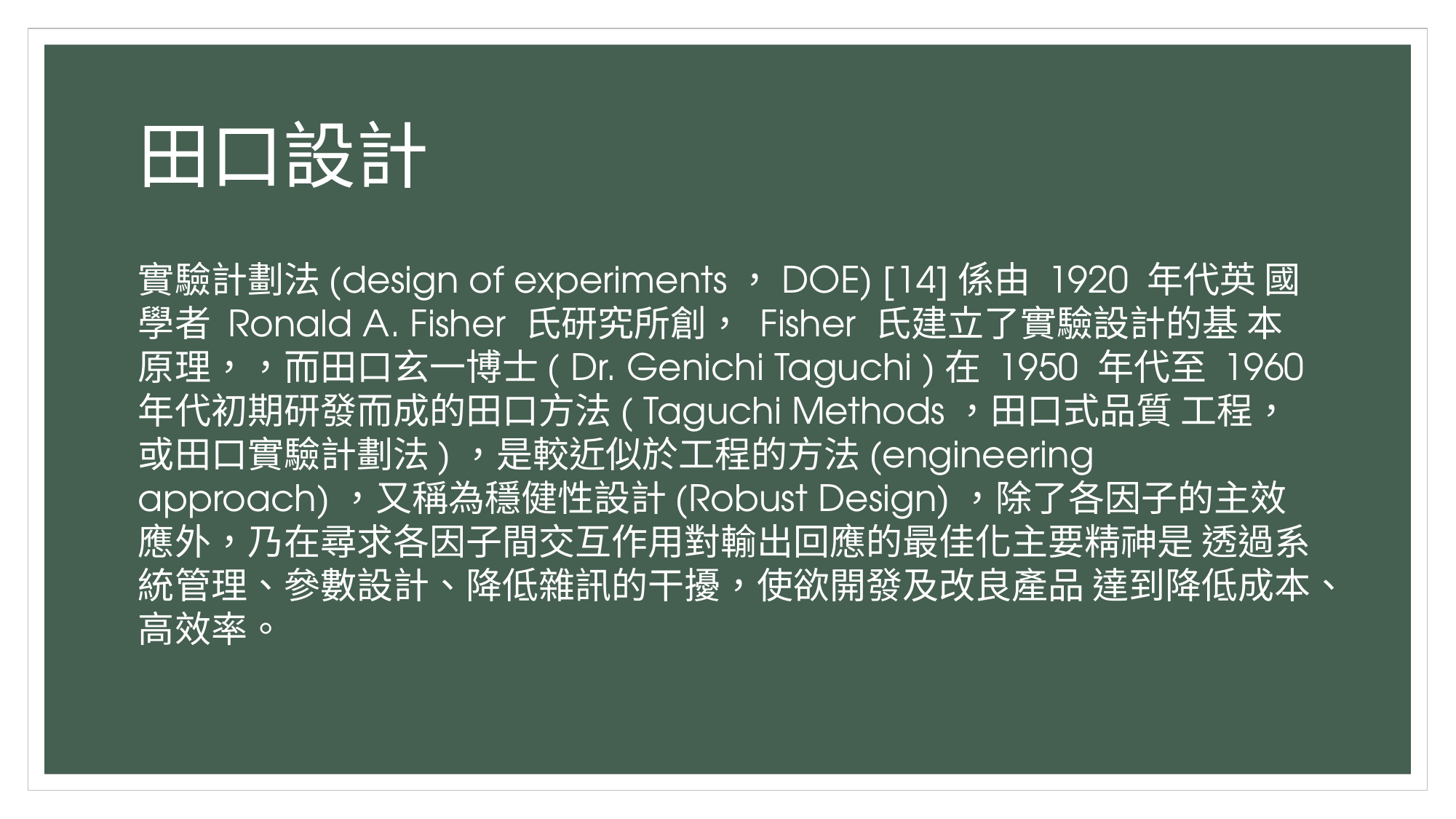

# 田口設計
實驗計劃法(design of experiments，DOE) [14]係由 1920 年代英 國學者 Ronald A. Fisher 氏研究所創， Fisher 氏建立了實驗設計的基 本原理，，而田口玄一博士( Dr. Genichi Taguchi )在 1950 年代至 1960 年代初期研發而成的田口方法( Taguchi Methods，田口式品質 工程，或田口實驗計劃法)，是較近似於工程的方法(engineering approach)，又稱為穩健性設計(Robust Design)，除了各因子的主效 應外，乃在尋求各因子間交互作用對輸出回應的最佳化主要精神是 透過系統管理、參數設計、降低雜訊的干擾，使欲開發及改良產品 達到降低成本、高效率。